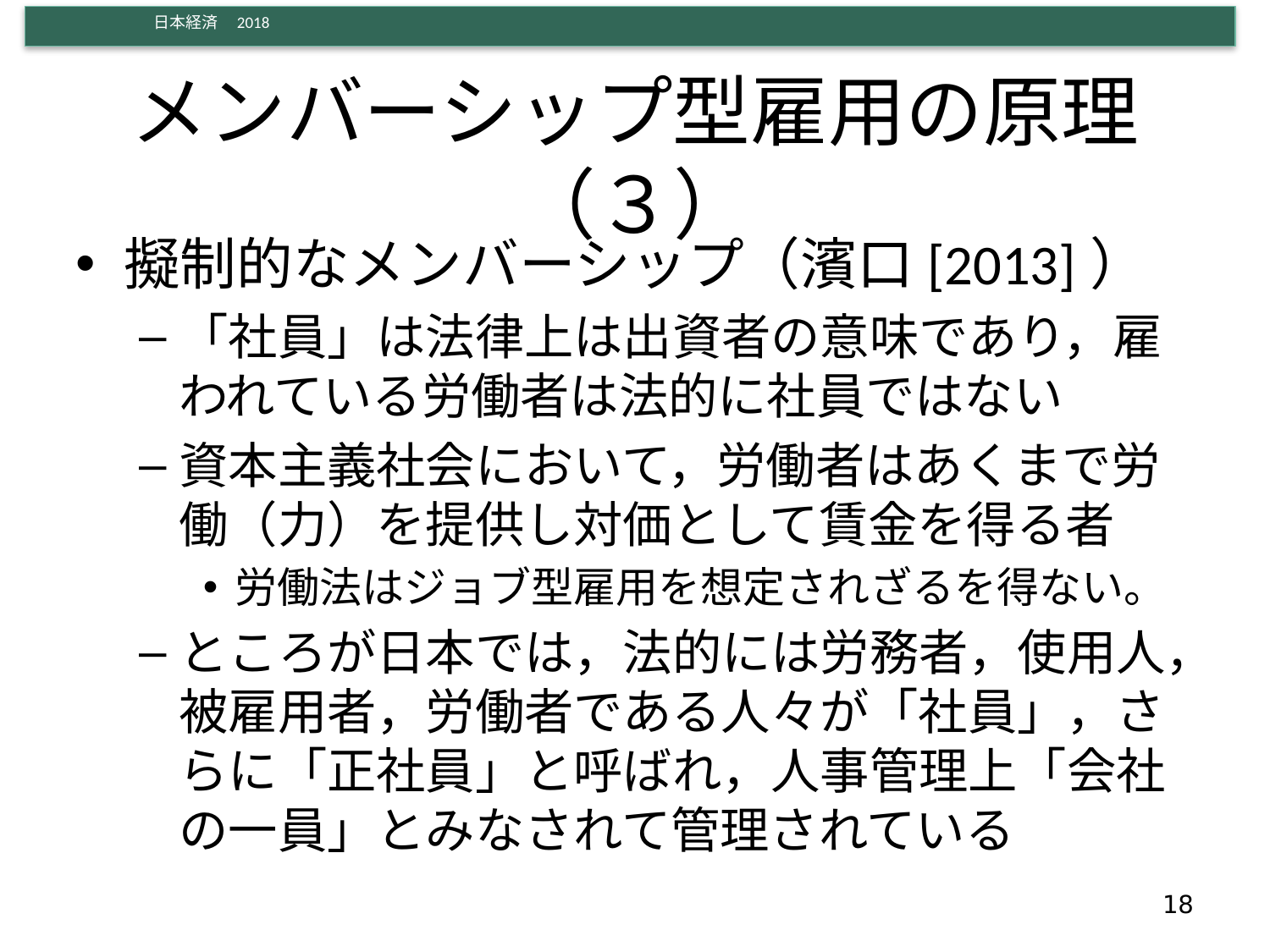

# メンバーシップ型雇用の原理（３）
擬制的なメンバーシップ（濱口[2013]）
「社員」は法律上は出資者の意味であり，雇われている労働者は法的に社員ではない
資本主義社会において，労働者はあくまで労働（力）を提供し対価として賃金を得る者
労働法はジョブ型雇用を想定されざるを得ない。
ところが日本では，法的には労務者，使用人，被雇用者，労働者である人々が「社員」，さらに「正社員」と呼ばれ，人事管理上「会社の一員」とみなされて管理されている

18